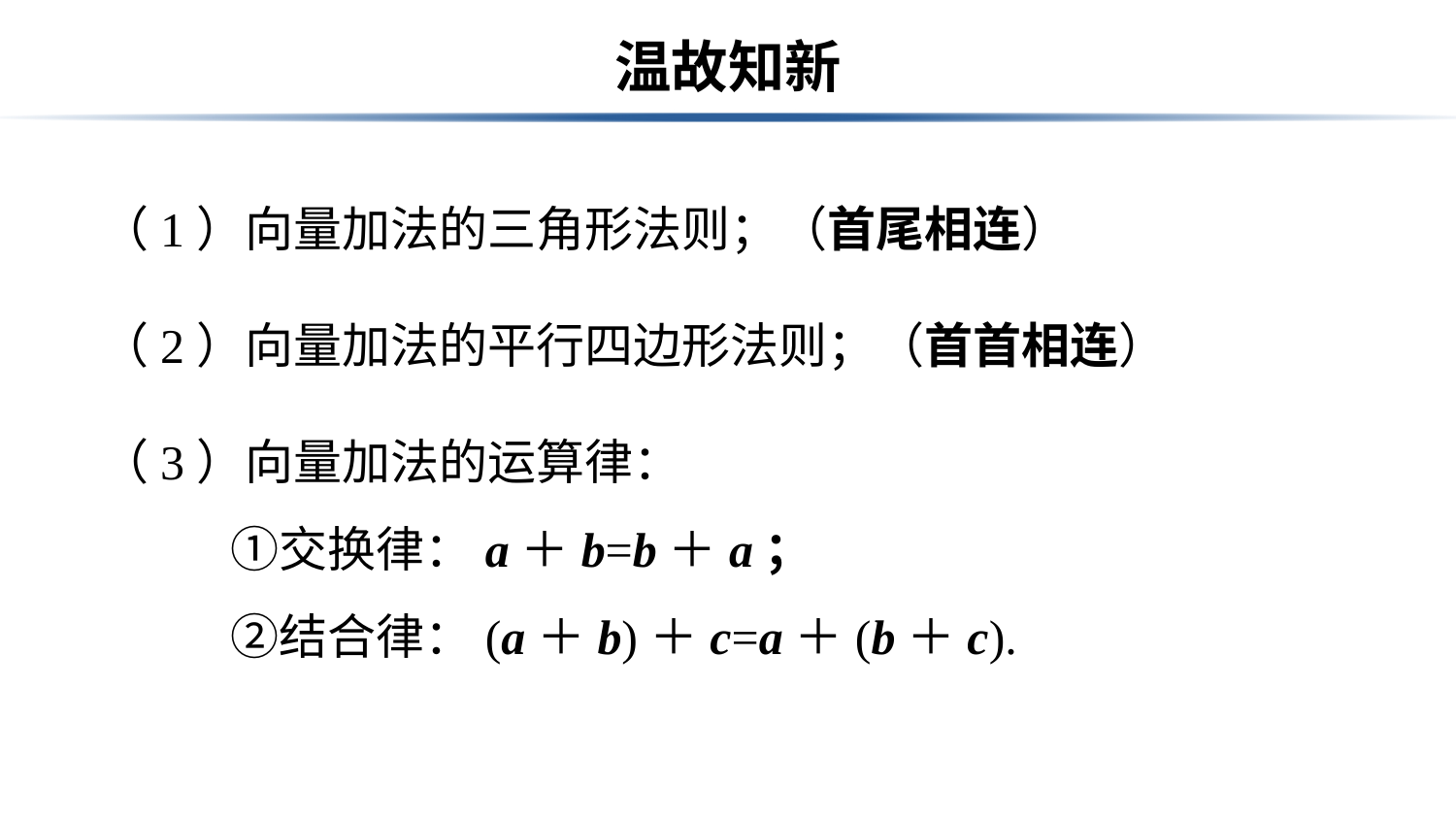

# 温故知新
（1）向量加法的三角形法则；（首尾相连）

（2）向量加法的平行四边形法则；（首首相连）

（3）向量加法的运算律：
  　　①交换律：a＋b=b＋a；
  　　②结合律：(a＋b)＋c=a＋(b＋c).